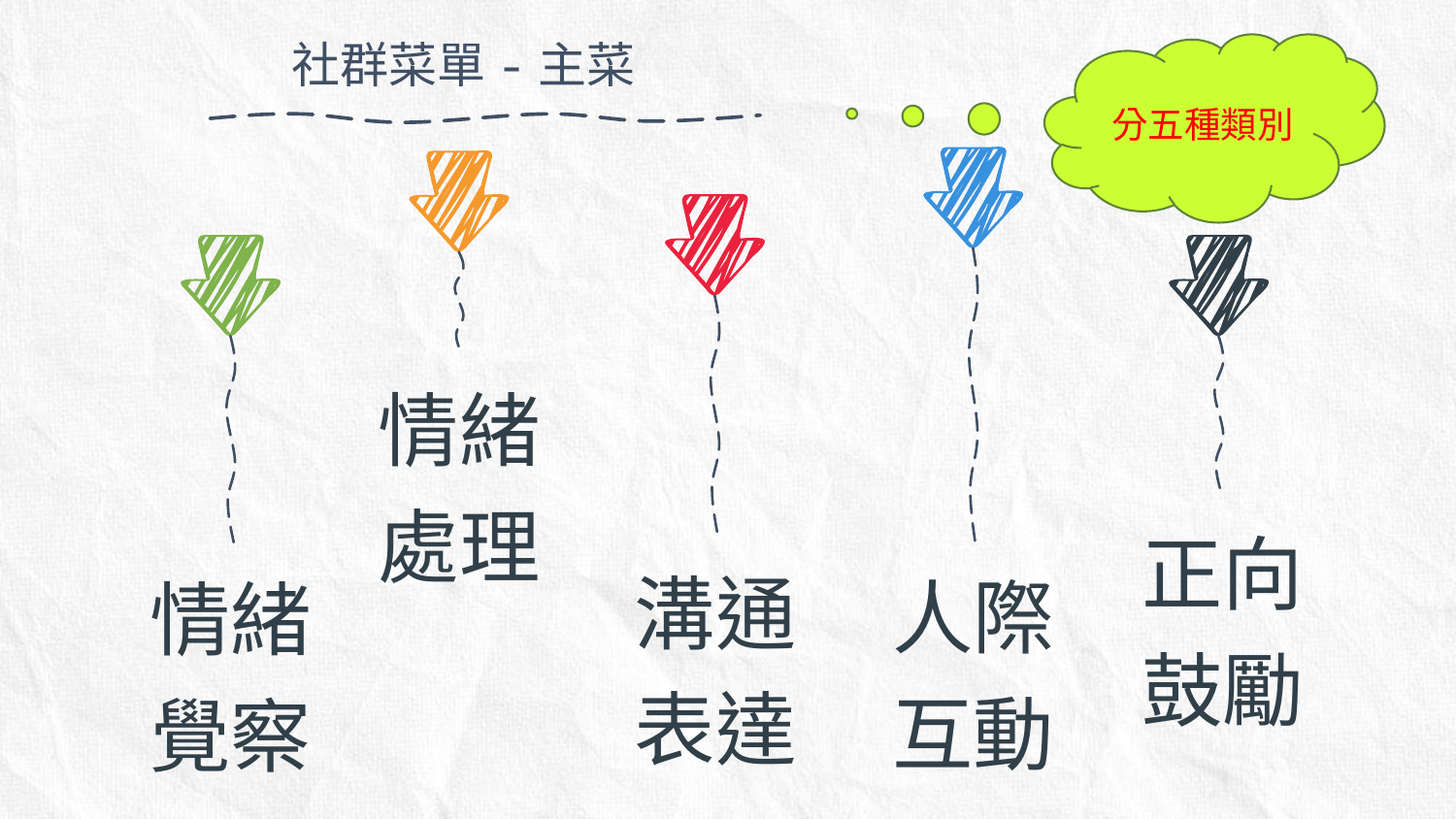

社群菜單-主菜
分五種類別

人際互動

情緒處理

溝通表達

情緒覺察

正向鼓勵